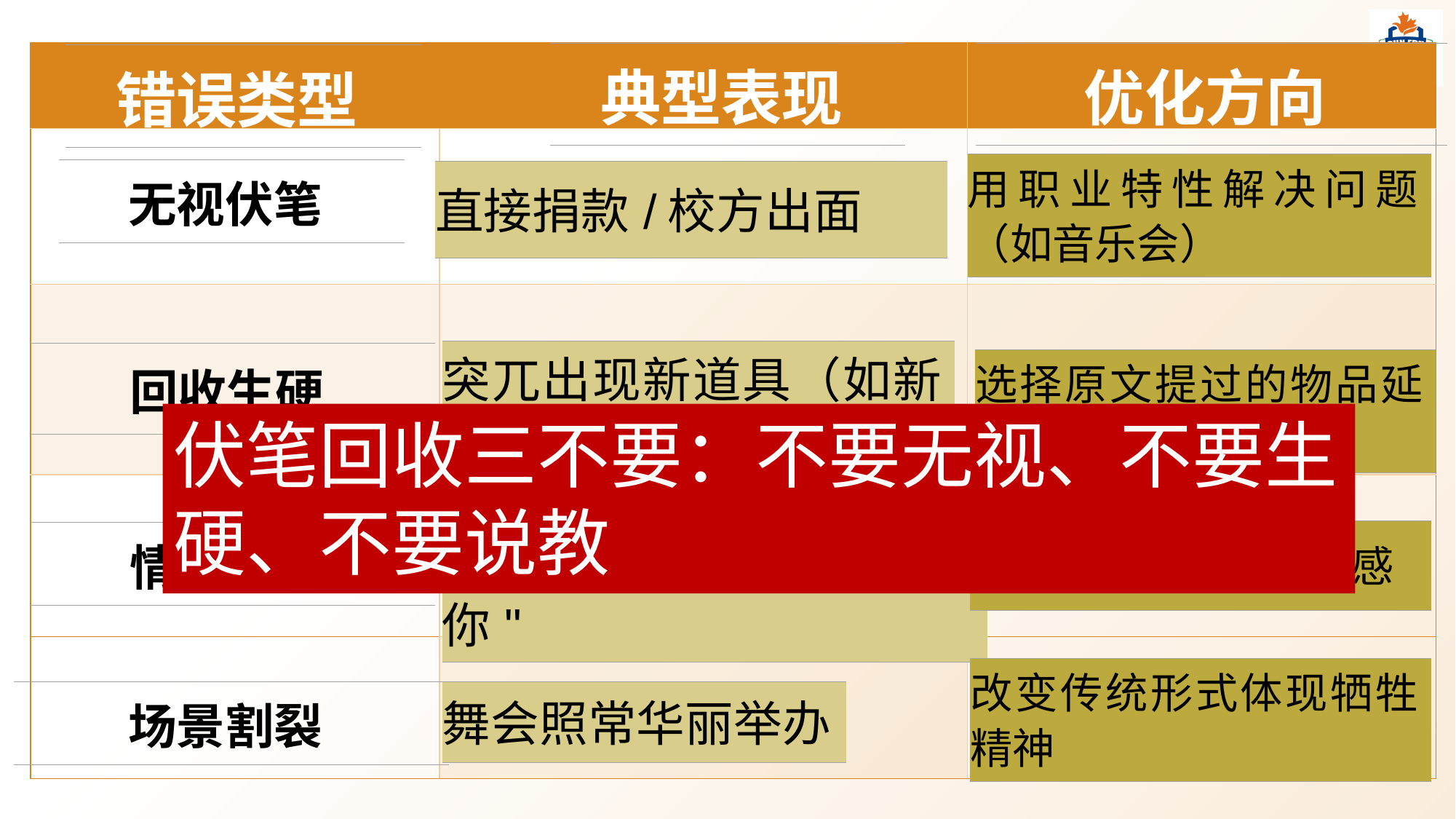

|  |  |  |
| --- | --- | --- |
|  |  |  |
|  |  |  |
|  |  |  |
|  |  |  |
#
| 典型表现 |
| --- |
| 优化方向 |
| --- |
| 错误类型 |
| --- |
| 用职业特性解决问题（如音乐会） |
| --- |
| 无视伏笔 |
| --- |
| 直接捐款/校方出面 |
| --- |
| 突兀出现新道具（如新家具） |
| --- |
| 回收生硬 |
| --- |
| 选择原文提过的物品延伸发展 |
| --- |
伏笔回收三不要：不要无视、不要生硬、不要说教
| 用行动和物品传递情感 |
| --- |
| 大量抒情对话"我们爱你" |
| --- |
| 情感直白 |
| --- |
| 改变传统形式体现牺牲精神 |
| --- |
| 场景割裂 |
| --- |
| 舞会照常华丽举办 |
| --- |